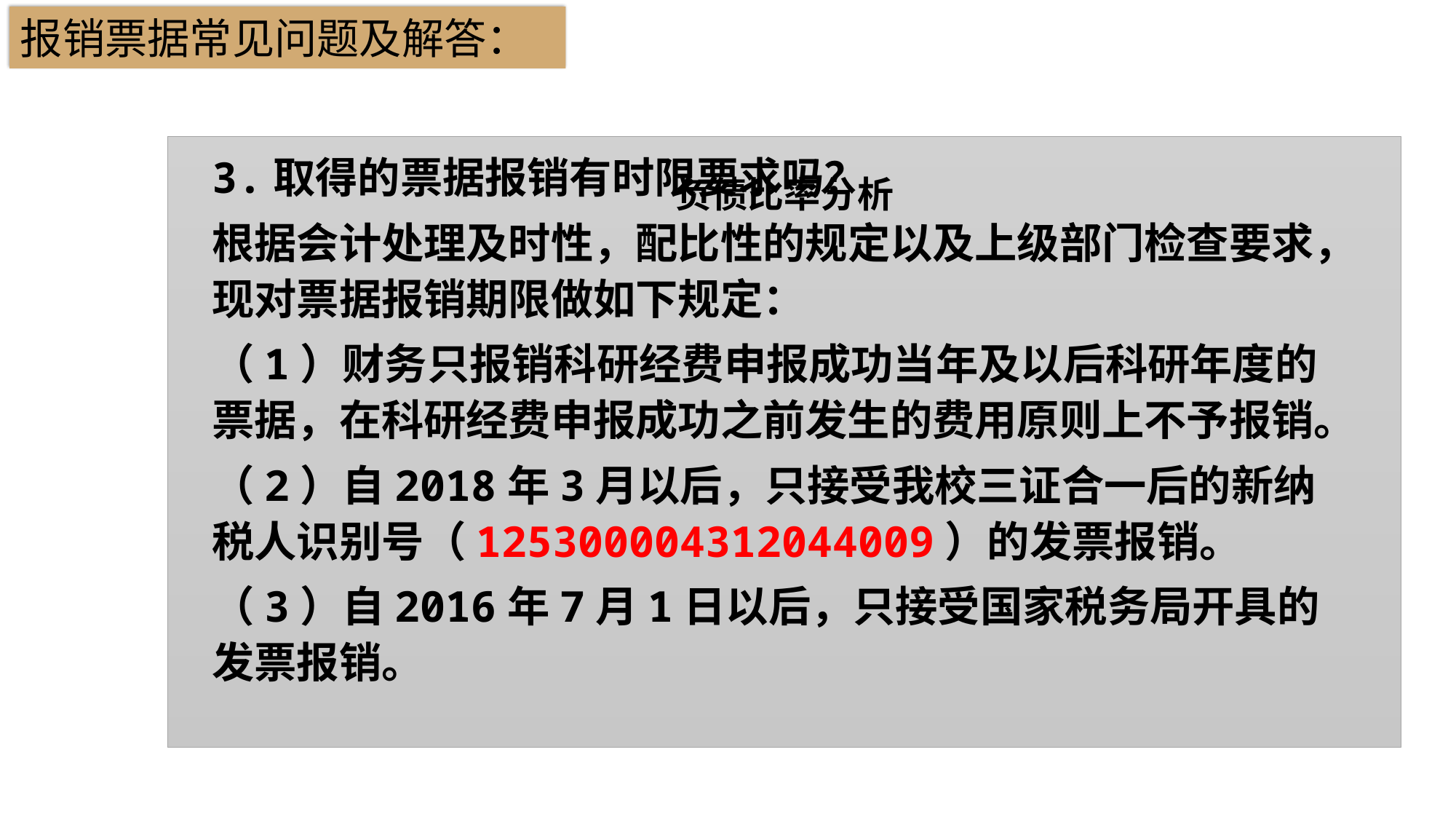

报销票据常见问题及解答：

### Chart: 负债比率分析

| Category |
|---|
3.取得的票据报销有时限要求吗？
根据会计处理及时性，配比性的规定以及上级部门检查要求，现对票据报销期限做如下规定：
（1）财务只报销科研经费申报成功当年及以后科研年度的票据，在科研经费申报成功之前发生的费用原则上不予报销。
（2）自2018年3月以后，只接受我校三证合一后的新纳税人识别号（125300004312044009）的发票报销。
（3）自2016年7月1日以后，只接受国家税务局开具的发票报销。